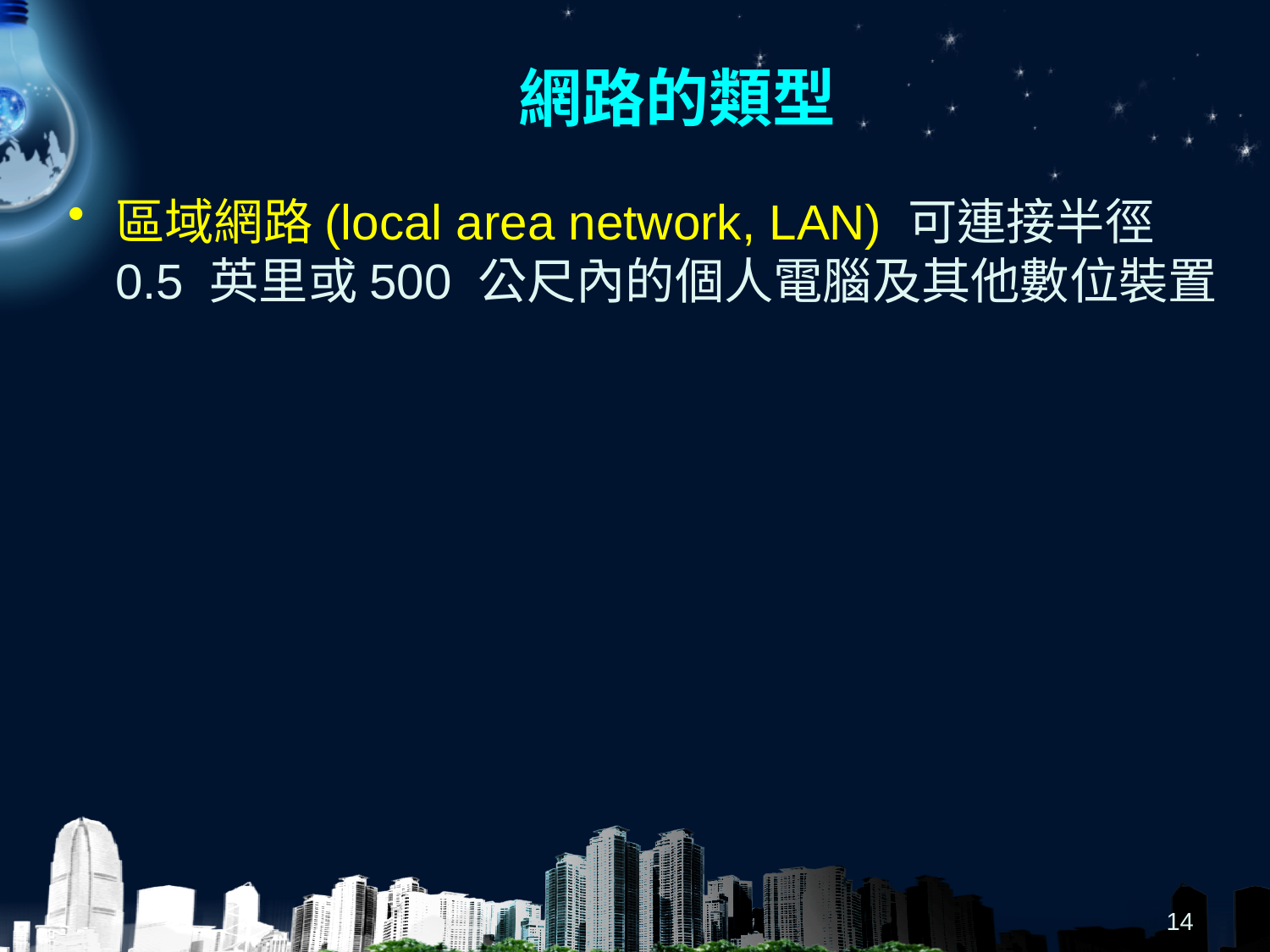

# 網路的類型
區域網路(local area network, LAN) 可連接半徑0.5 英里或500 公尺內的個人電腦及其他數位裝置

14